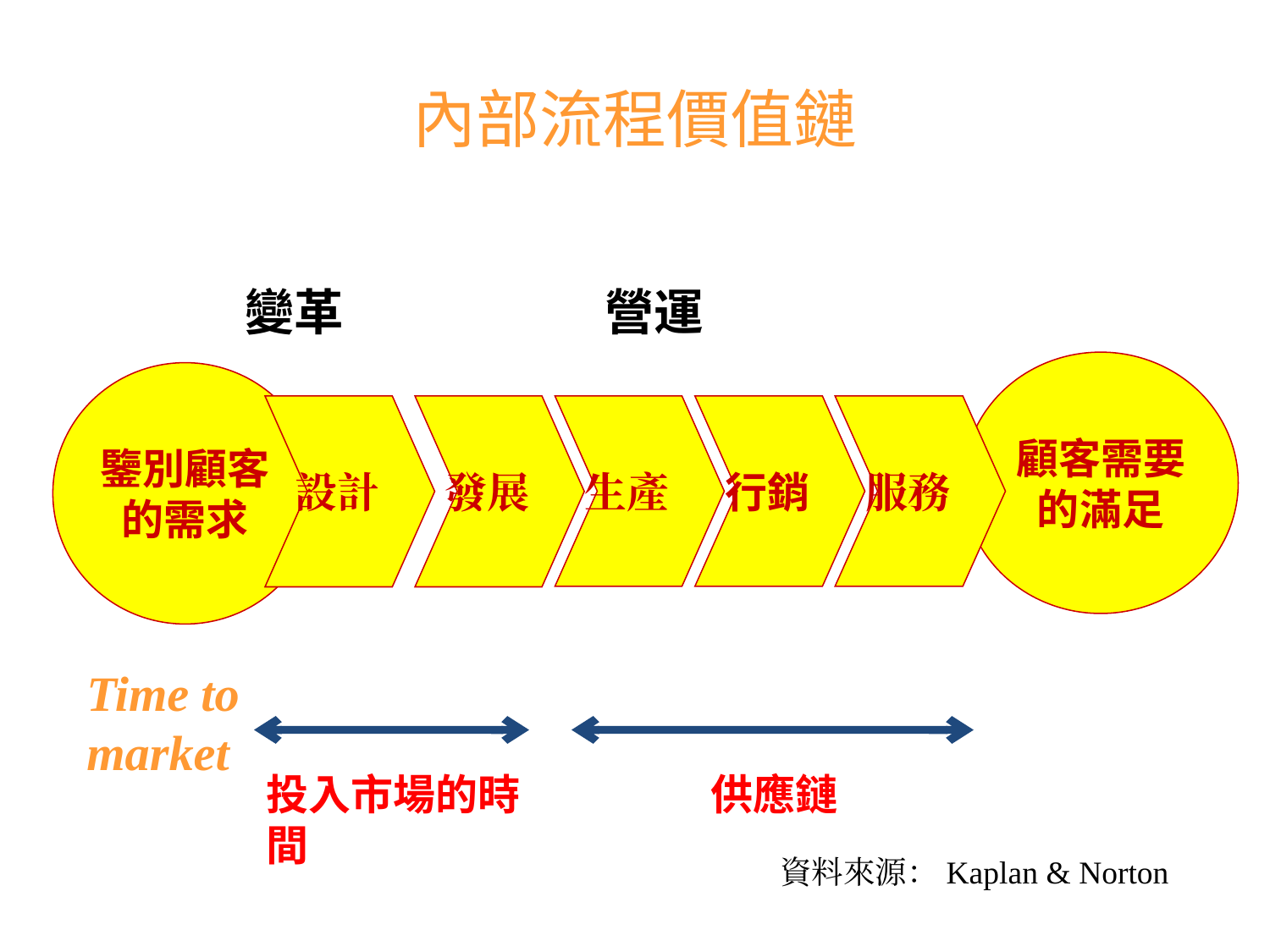

# 內部流程價值鏈
變革
營運
顧客需要
的滿足
鑒別顧客
的需求
設計
發展
生產
行銷
服務
Time to market

投入市場的時間
供應鏈
資料來源：Kaplan & Norton